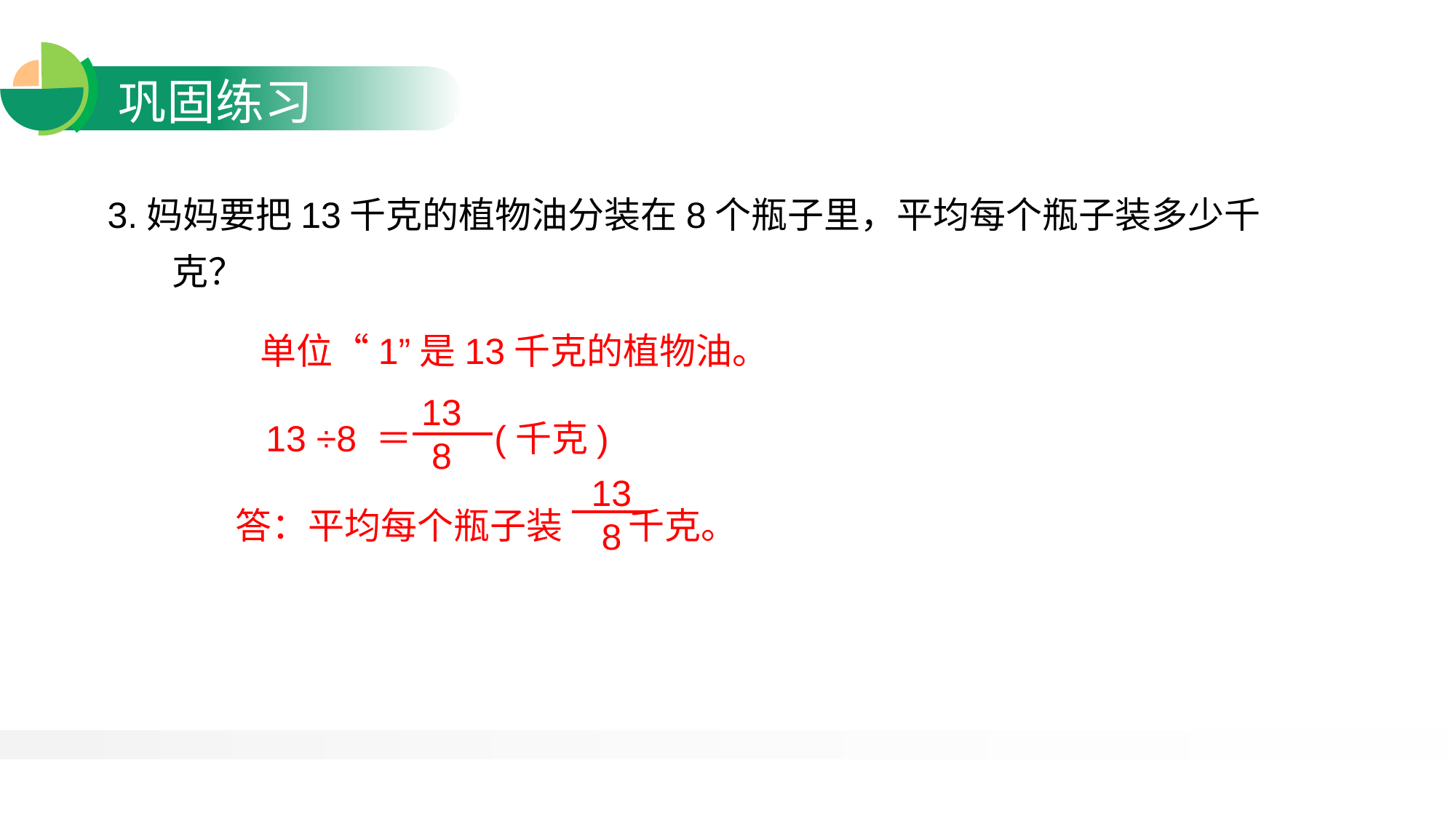

3.妈妈要把13千克的植物油分装在8个瓶子里，平均每个瓶子装多少千克？
  单位“1”是13千克的植物油。
   13 ÷8 ＝         (千克)
答：平均每个瓶子装        千克。
13
8
13
8